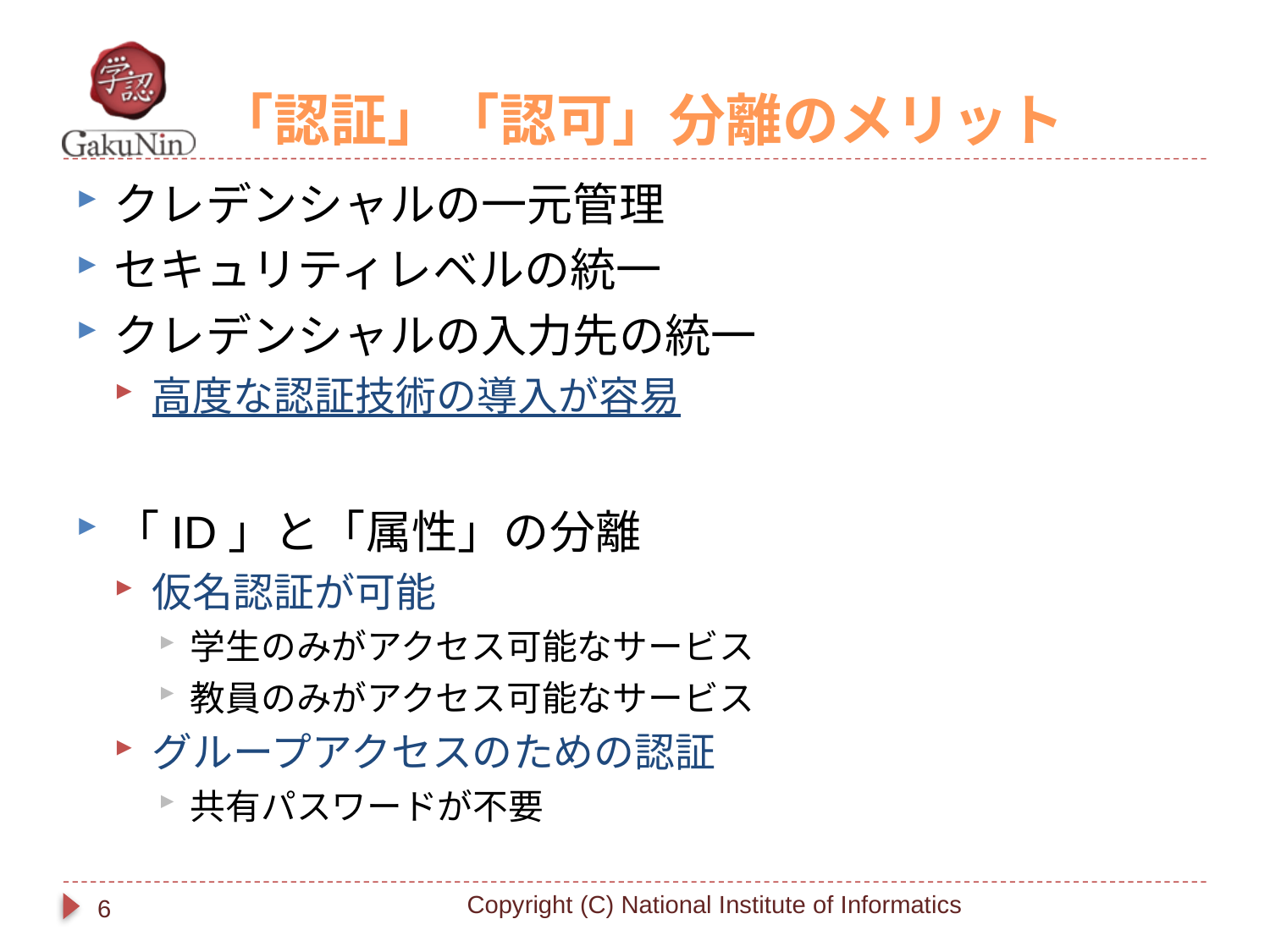

# 「認証」「認可」分離のメリット
クレデンシャルの一元管理
セキュリティレベルの統一
クレデンシャルの入力先の統一
高度な認証技術の導入が容易

「ID」と「属性」の分離
仮名認証が可能
学生のみがアクセス可能なサービス
教員のみがアクセス可能なサービス
グループアクセスのための認証
共有パスワードが不要
6
Copyright (C) National Institute of Informatics